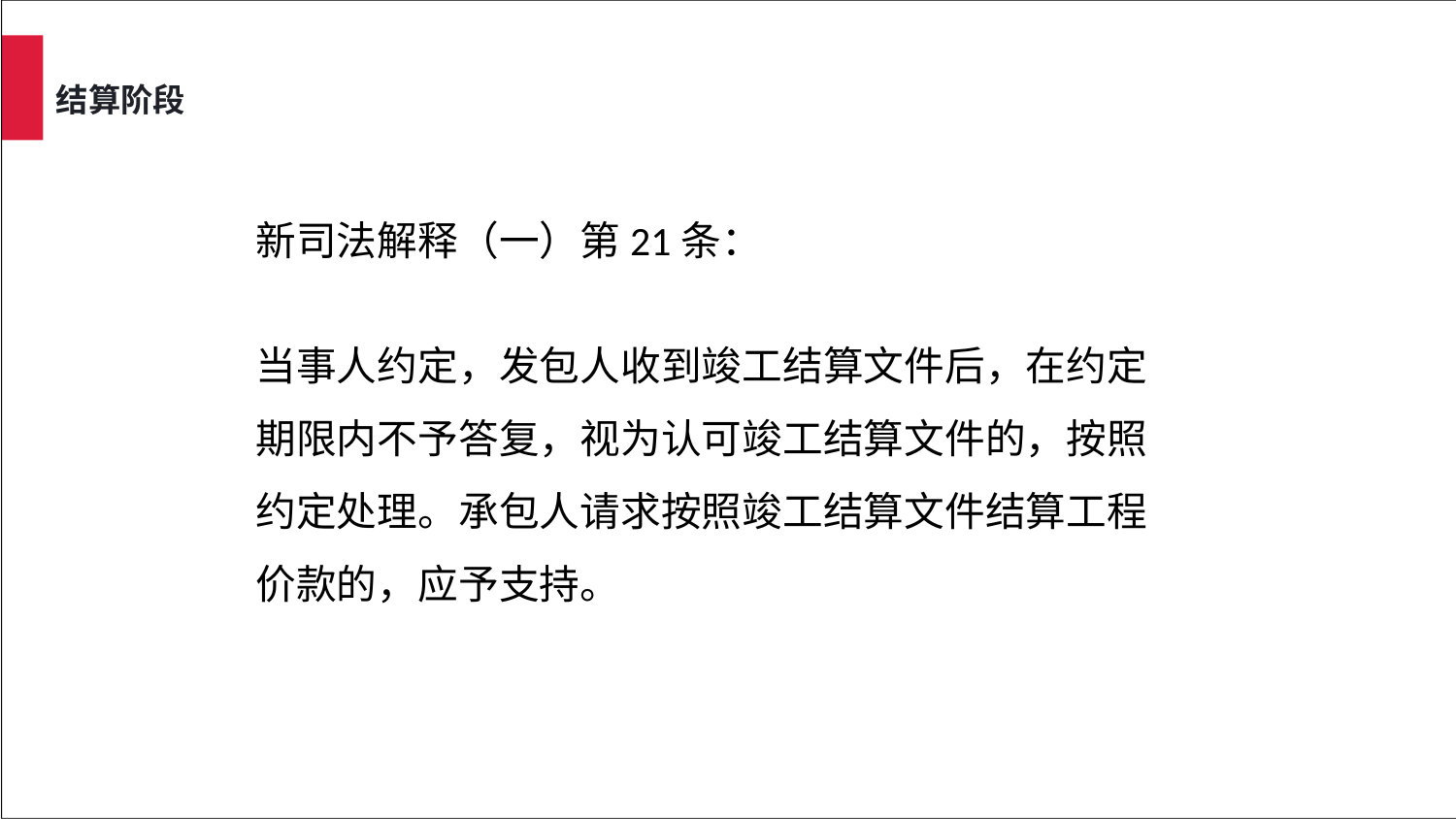

# 结算阶段
新司法解释（一）第21条：

当事人约定，发包人收到竣工结算文件后，在约定期限内不予答复，视为认可竣工结算文件的，按照约定处理。承包人请求按照竣工结算文件结算工程价款的，应予支持。